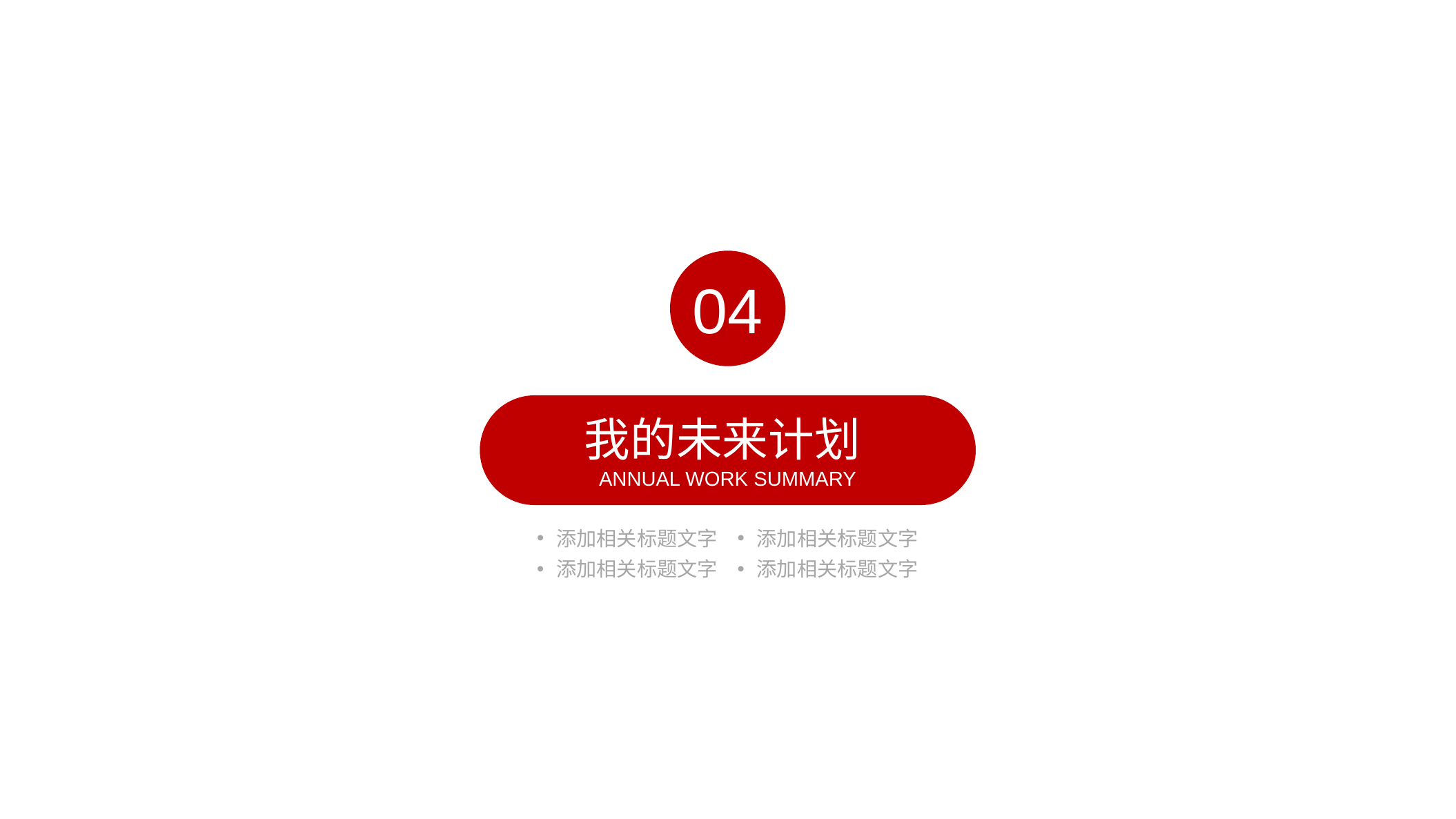

04

我的未来计划ANNUAL WORK SUMMARY
添加相关标题文字
添加相关标题文字
添加相关标题文字
添加相关标题文字